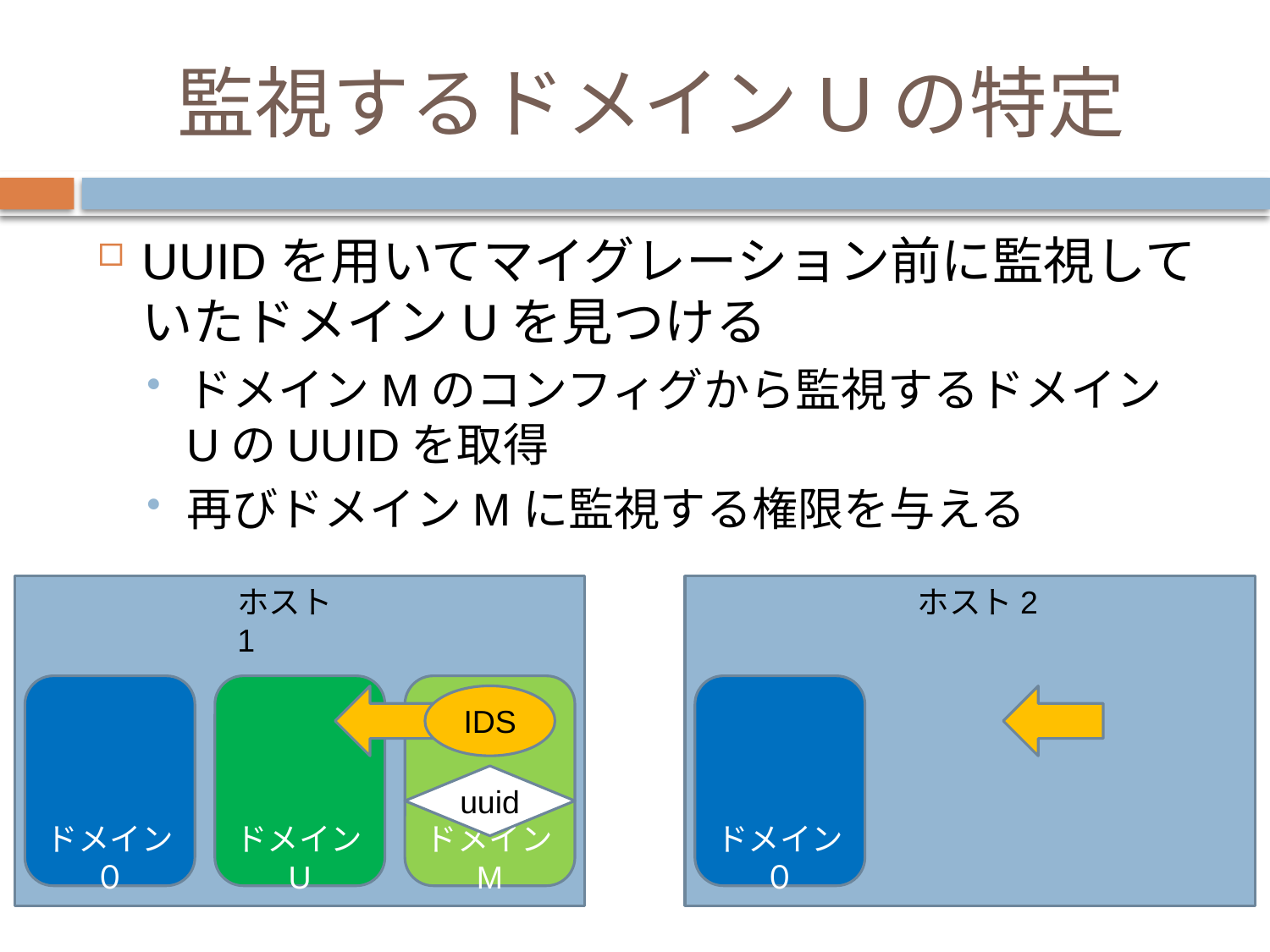

# 監視するドメインUの特定
UUIDを用いてマイグレーション前に監視していたドメインUを見つける
ドメインMのコンフィグから監視するドメインUのUUIDを取得
再びドメインMに監視する権限を与える

ホスト1

ホスト2

ドメイン０

ドメインU

ドメインM

ドメイン０

IDS

uuid